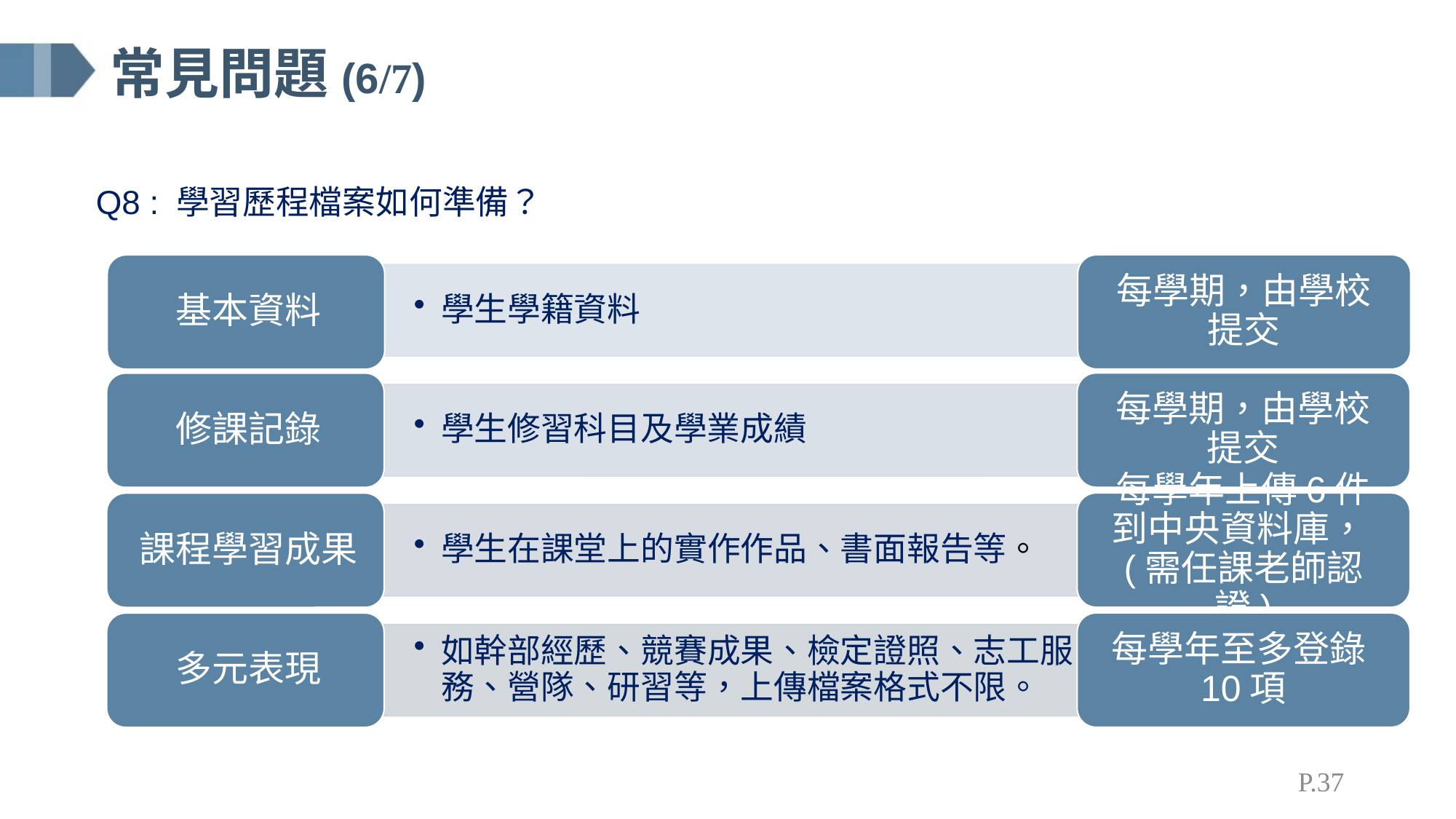

# 常見問題(6/7)
Q8 : 學習歷程檔案如何準備？

學生學籍資料
基本資料
學生修習科目及學業成績
修課記錄
學生在課堂上的實作作品、書面報告等。
課程學習成果
如幹部經歷、競賽成果、檢定證照、志工服務、營隊、研習等，上傳檔案格式不限。
多元表現

每學期，由學校提交

每學期，由學校提交

每學年上傳6件到中央資料庫，(需任課老師認證)

每學年至多登錄10項
P.37